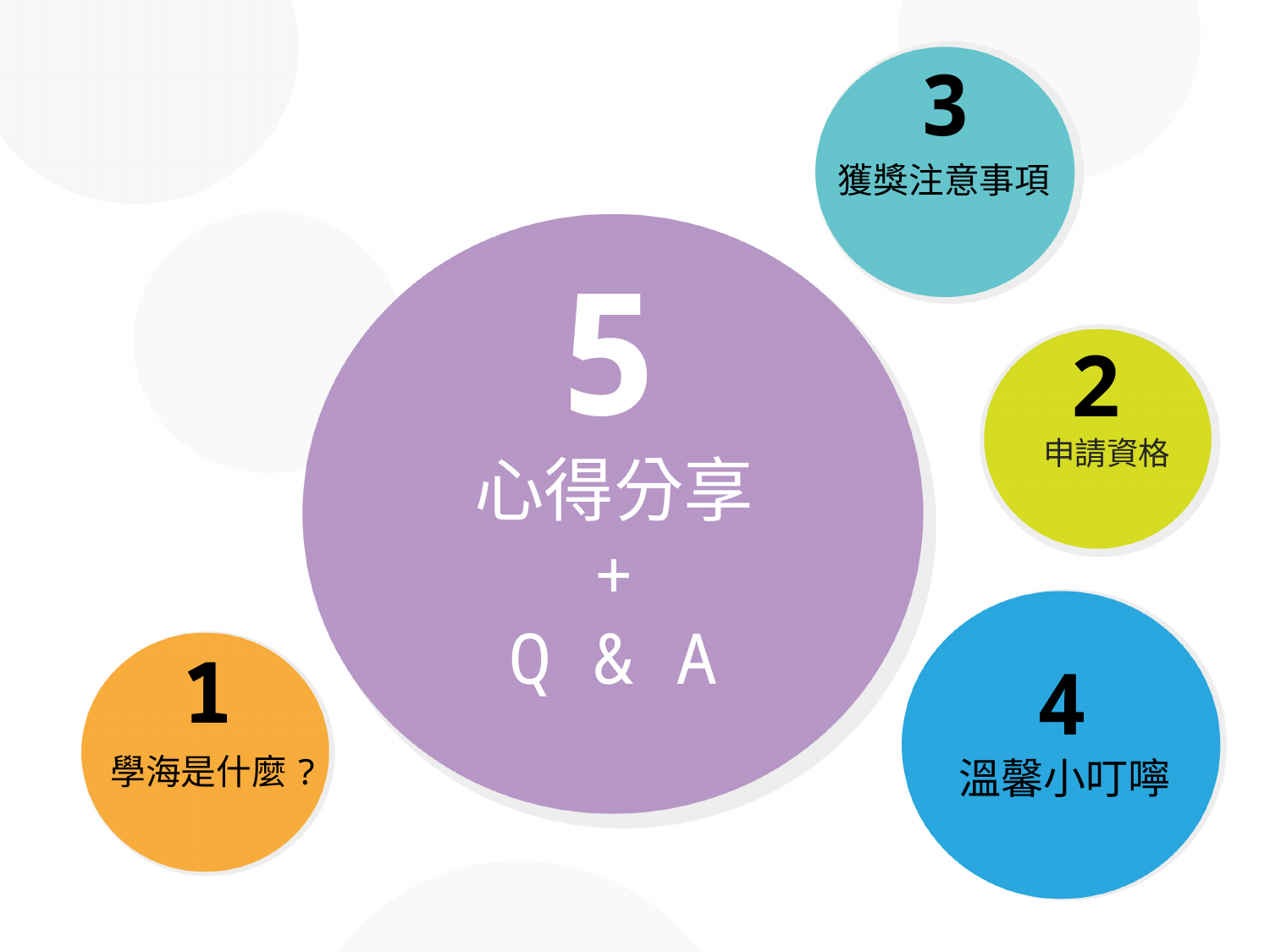

3
獲獎注意事項
5
2
申請資格
# 心得分享 + Q & A
1
4
學海是什麼?
溫馨小叮嚀